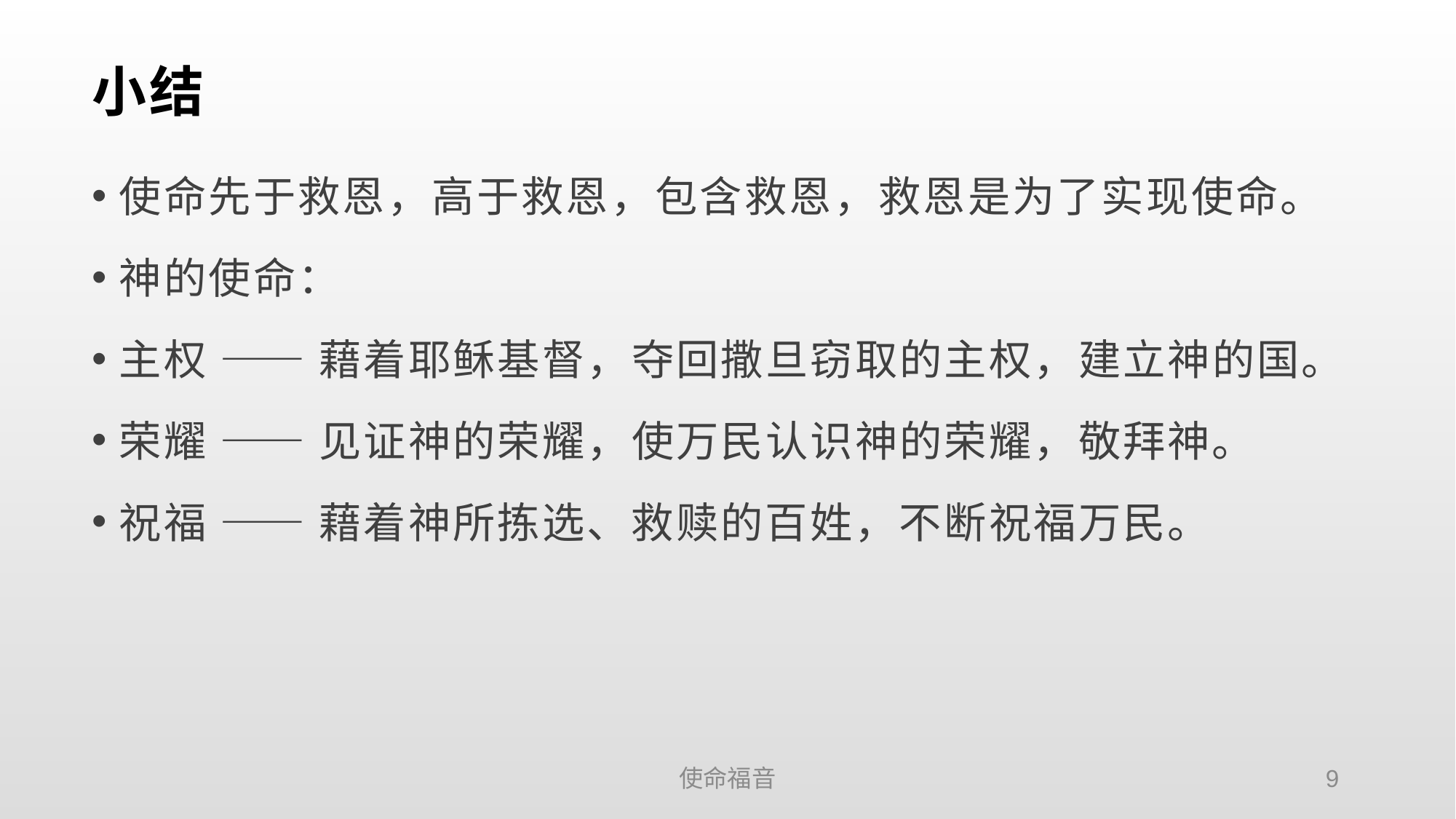

# 小结
使命先于救恩，高于救恩，包含救恩，救恩是为了实现使命。
神的使命：
主权 —— 藉着耶稣基督，夺回撒旦窃取的主权，建立神的国。
荣耀 —— 见证神的荣耀，使万民认识神的荣耀，敬拜神。
祝福 —— 藉着神所拣选、救赎的百姓，不断祝福万民。
使命福音
9